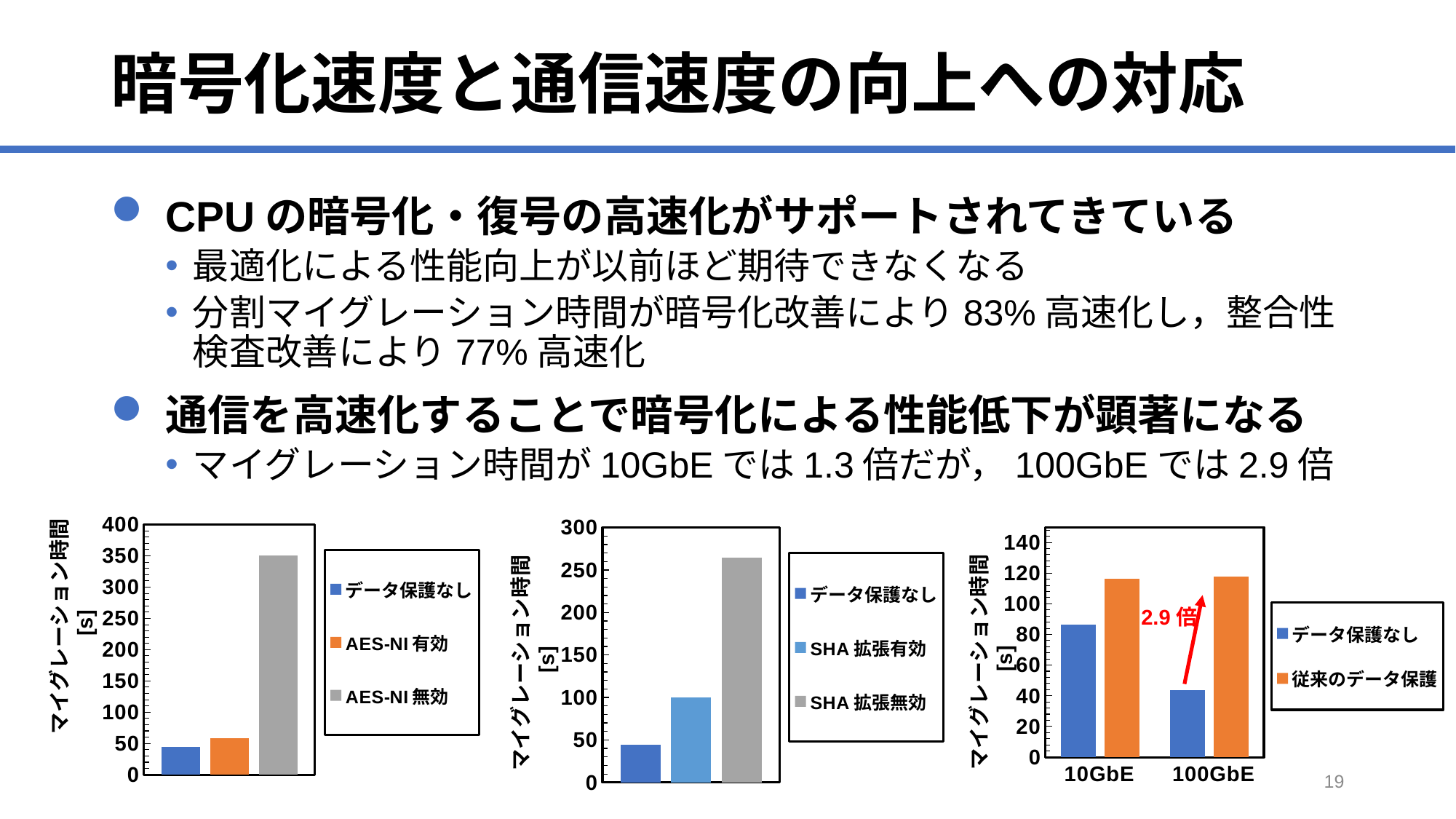

# 暗号化速度と通信速度の向上への対応
CPUの暗号化・復号の高速化がサポートされてきている
最適化による性能向上が以前ほど期待できなくなる
分割マイグレーション時間が暗号化改善により83%高速化し，整合性検査改善により77%高速化
通信を高速化することで暗号化による性能低下が顕著になる
マイグレーション時間が10GbEでは1.3倍だが，100GbEでは2.9倍

### Chart

| Category | データ保護なし | AES-NI有効 | AES-NI無効 |
|---|---|---|---|

### Chart

| Category | データ保護なし | SHA拡張有効 | SHA拡張無効 |
|---|---|---|---|

### Chart

| Category | データ保護なし | 従来のデータ保護 |
|---|---|---|
| 10GbE | 86.388 | 116.514 |
| 100GbE | 43.876 | 117.926 |
2.9倍
19